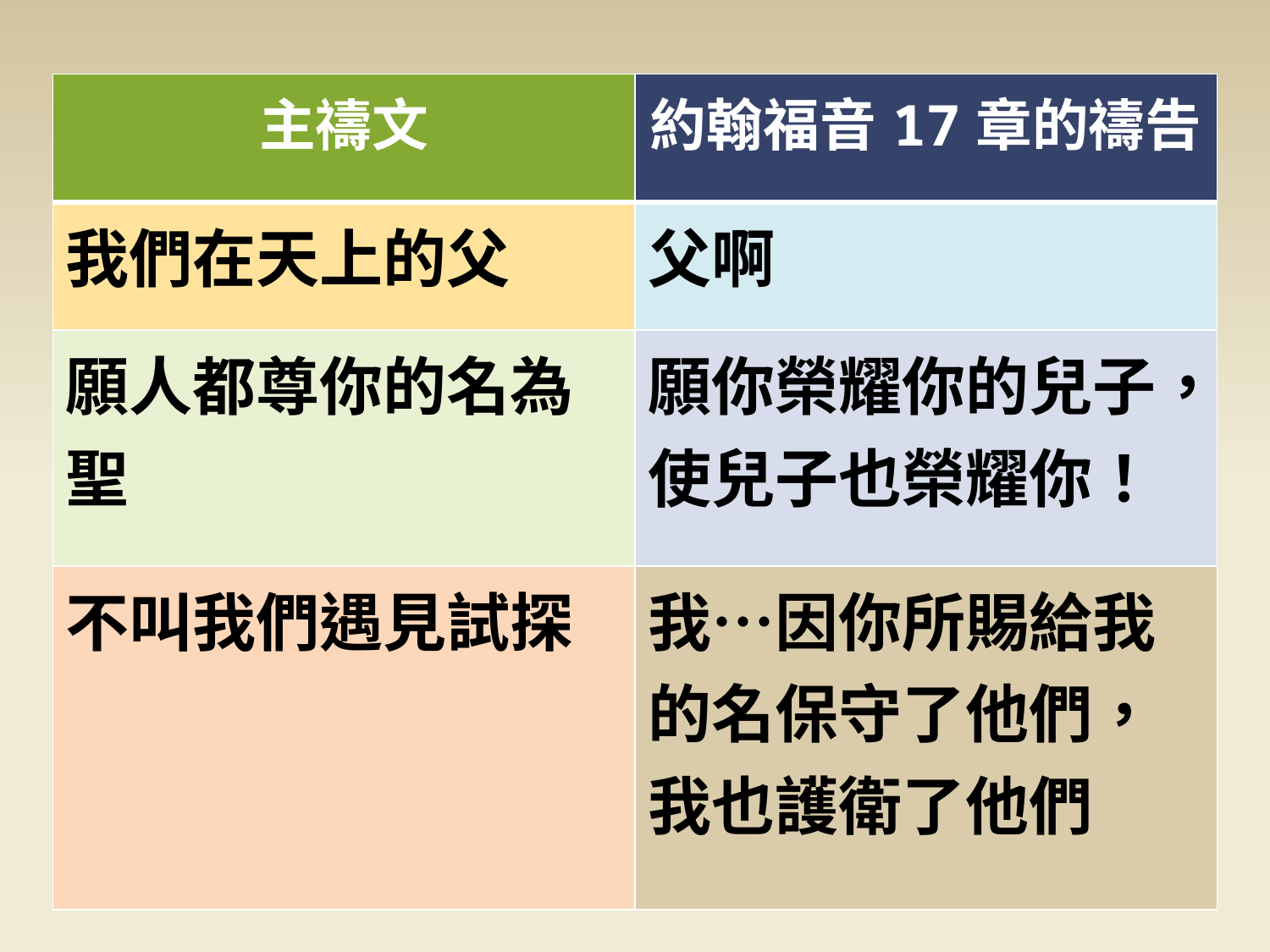

| 主禱文 | 約翰福音17章的禱告 |
| --- | --- |
| 我們在天上的父 | 父啊 |
| 願人都尊你的名為聖 | 願你榮耀你的兒子，使兒子也榮耀你！ |
| 不叫我們遇見試探 | 我…因你所賜給我的名保守了他們，我也護衛了他們 |